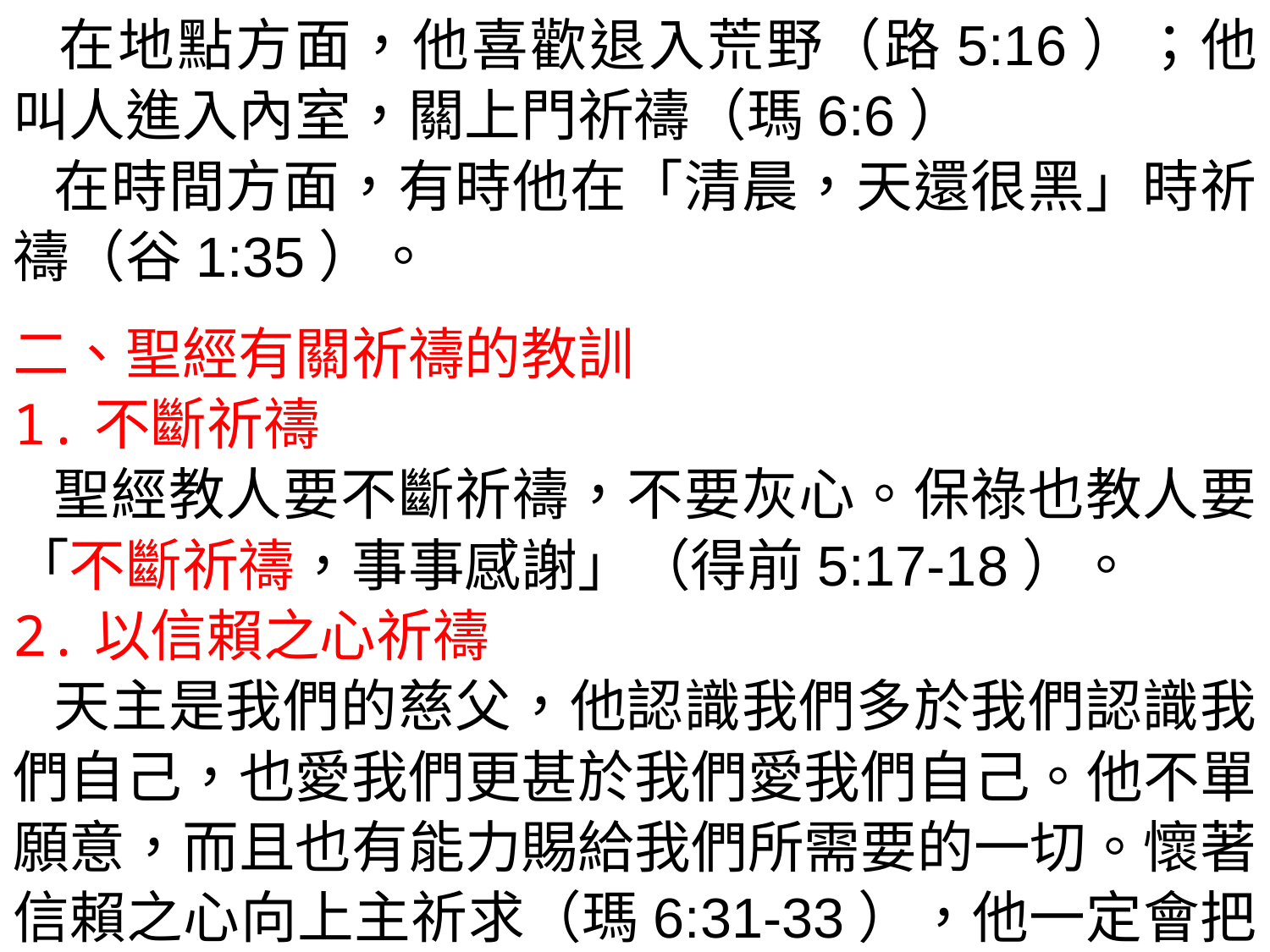

在地點方面，他喜歡退入荒野（路5:16）；他叫人進入內室，關上門祈禱（瑪6:6）
  在時間方面，有時他在「清晨，天還很黑」時祈禱（谷1:35）。
二、聖經有關祈禱的教訓
1.不斷祈禱
  聖經教人要不斷祈禱，不要灰心。保祿也教人要「不斷祈禱，事事感謝」（得前5:17-18）。
2.以信賴之心祈禱
  天主是我們的慈父，他認識我們多於我們認識我們自己，也愛我們更甚於我們愛我們自己。他不單願意，而且也有能力賜給我們所需要的一切。懷著信賴之心向上主祈求（瑪6:31-33），他一定會把